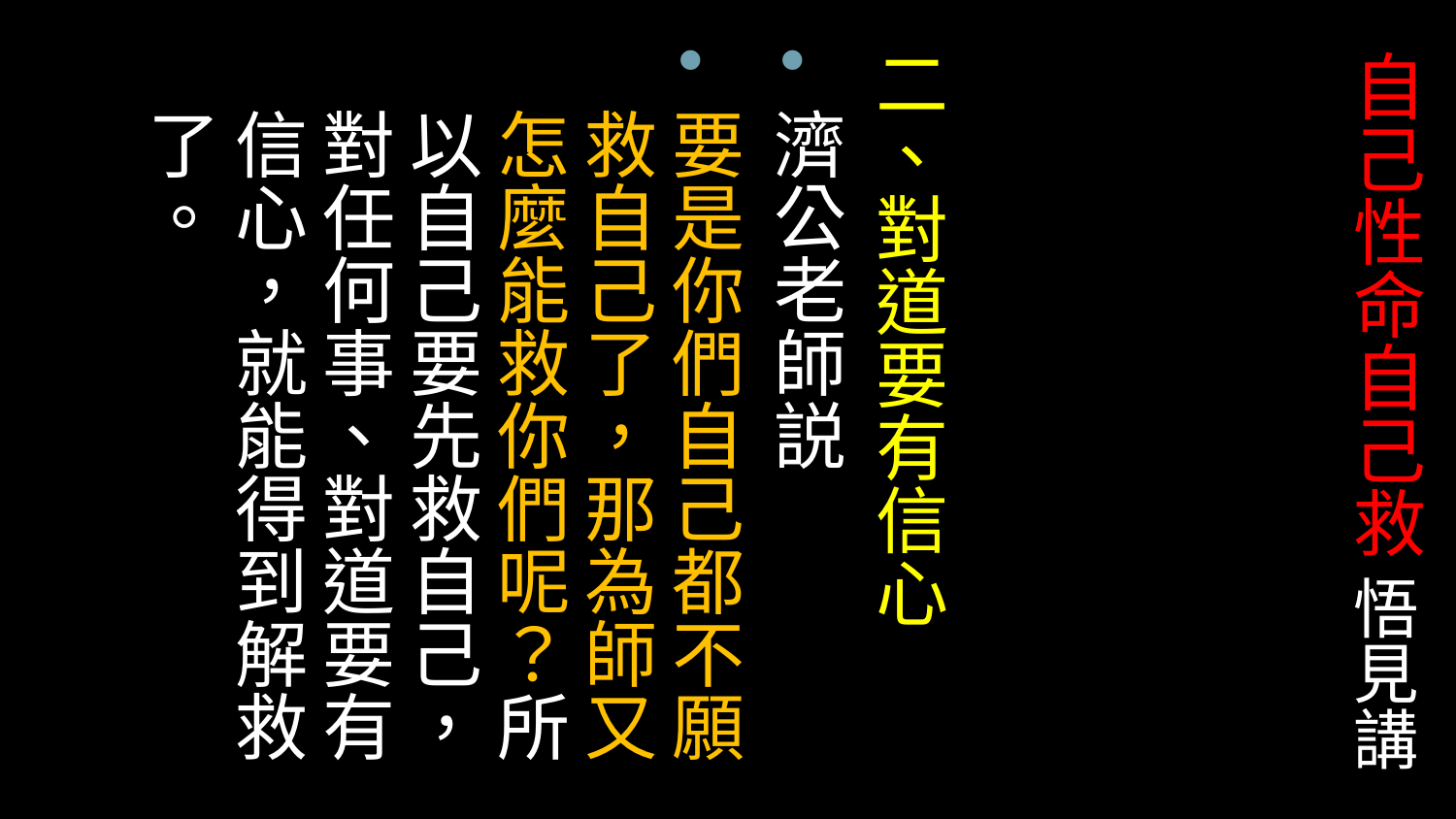

二、對道要有信心
濟公老師説
要是你們自己都不願救自己了，那為師又怎麼能救你們呢？所以自己要先救自己，對任何事、對道要有信心，就能得到解救了。

# 自己性命自己救 悟見講